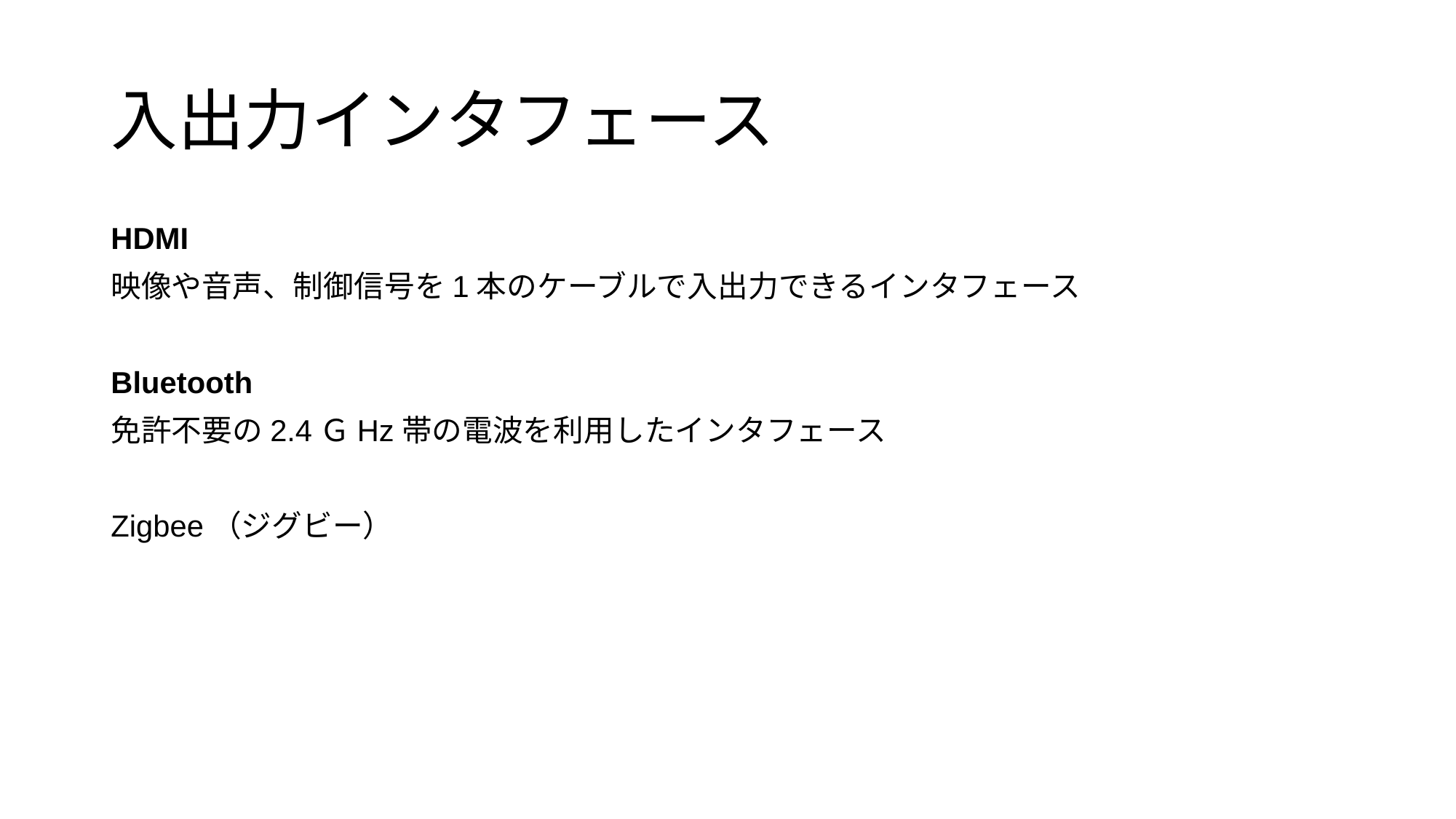

# 入出力インタフェース
HDMI
映像や音声、制御信号を1本のケーブルで入出力できるインタフェース

Bluetooth
免許不要の2.4ＧHz帯の電波を利用したインタフェース

Zigbee（ジグビー）